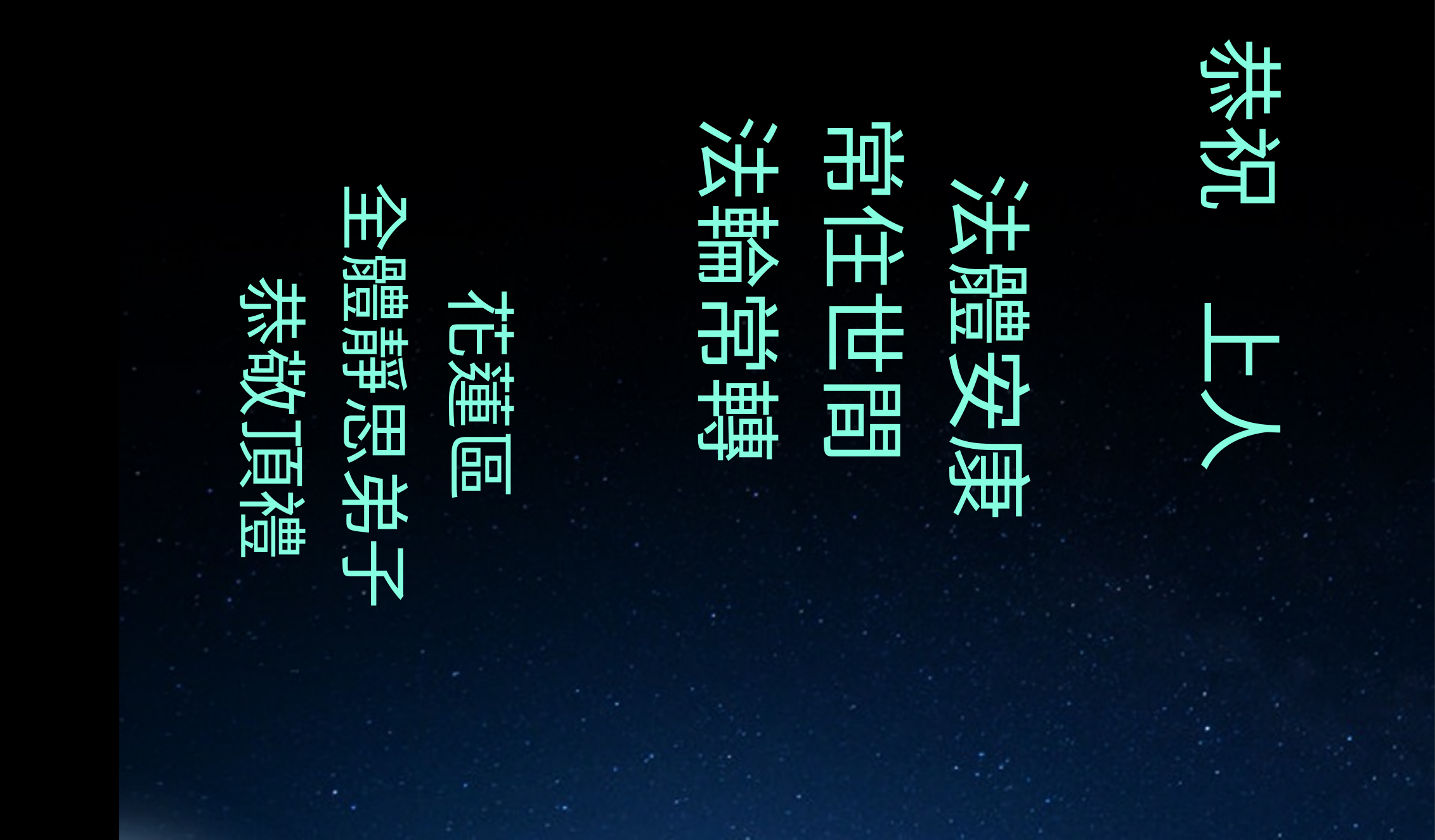

恭祝　上人

	 法體安康
    常住世間
    法輪常轉

		  花蓮區
         全體靜思弟子
         	   恭敬頂禮